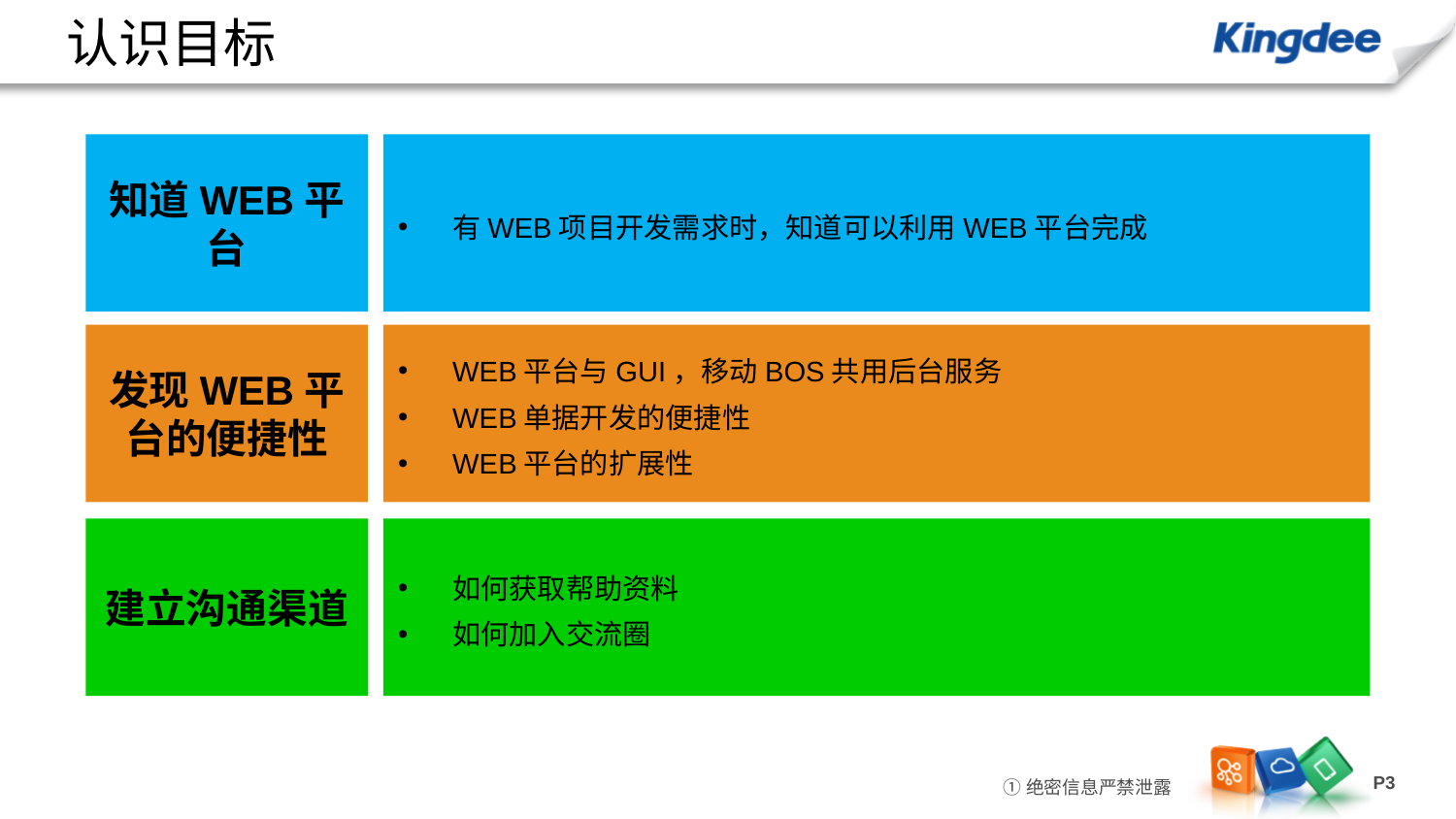

# 认识目标
知道WEB平台
有WEB项目开发需求时，知道可以利用WEB平台完成
发现WEB平台的便捷性
WEB平台与GUI，移动BOS共用后台服务
WEB单据开发的便捷性
WEB平台的扩展性
建立沟通渠道
如何获取帮助资料
如何加入交流圈